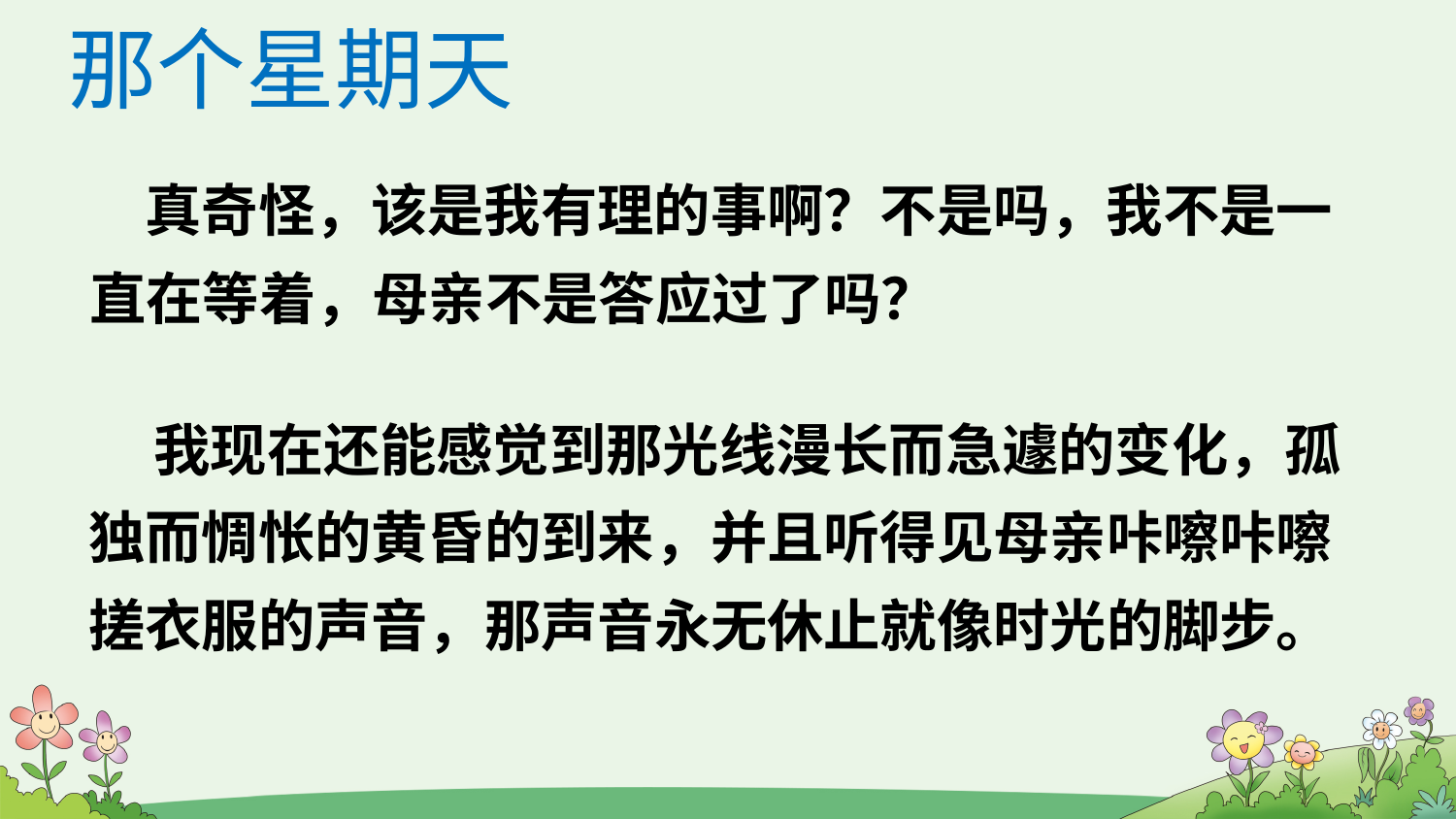

那个星期天
    真奇怪，该是我有理的事啊？不是吗，我不是一直在等着，母亲不是答应过了吗？
    我现在还能感觉到那光线漫长而急遽的变化，孤独而惆怅的黄昏的到来，并且听得见母亲咔嚓咔嚓搓衣服的声音，那声音永无休止就像时光的脚步。